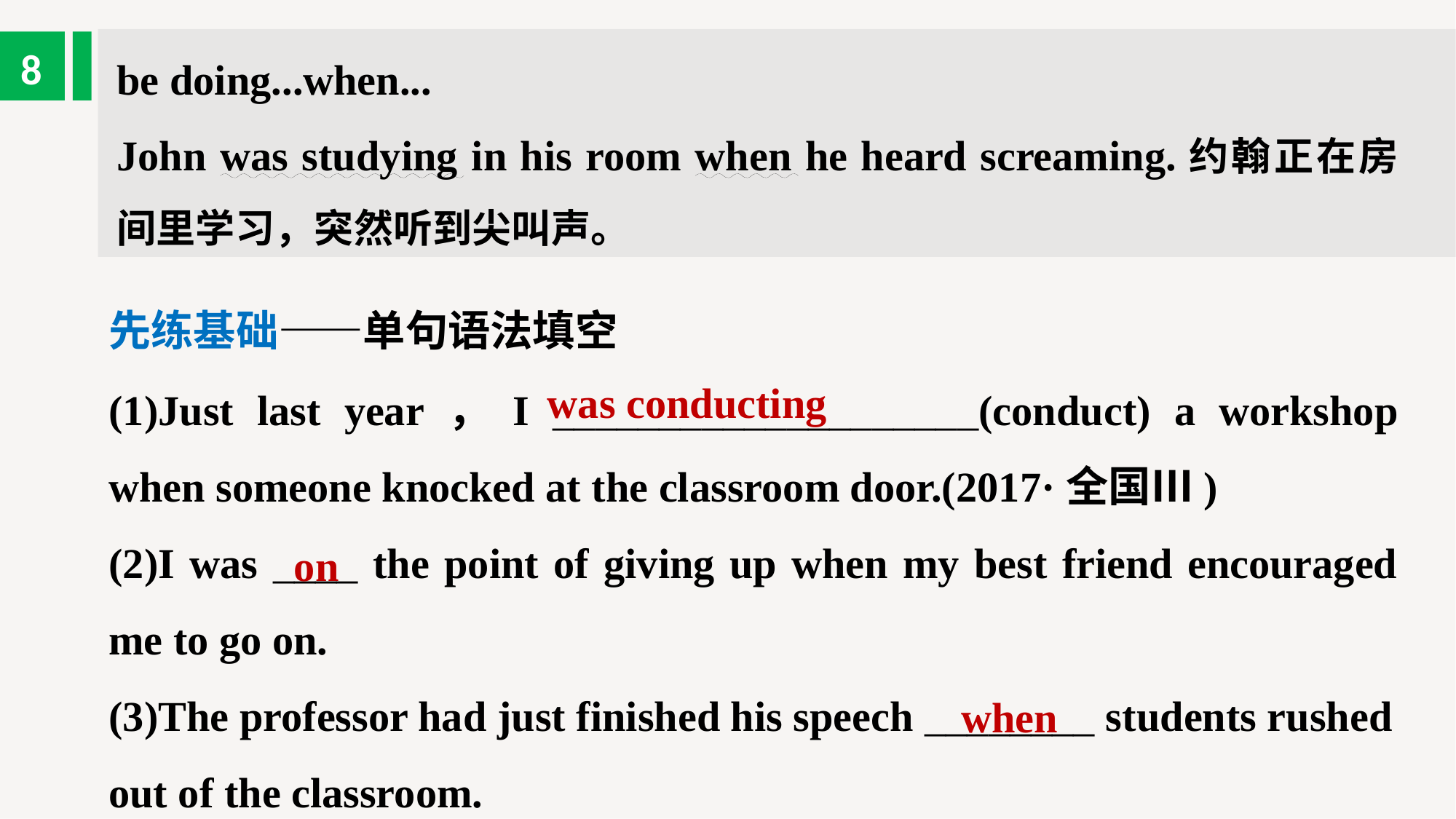

be doing...when...
John was studying in his room when he heard screaming.约翰正在房间里学习，突然听到尖叫声。

8
先练基础——单句语法填空
was conducting
(1)Just last year，I ____________________(conduct) a workshop when someone knocked at the classroom door.(2017·全国Ⅲ)
(2)I was ____ the point of giving up when my best friend encouraged me to go on.
(3)The professor had just finished his speech ________ students rushed out of the classroom.
on
when